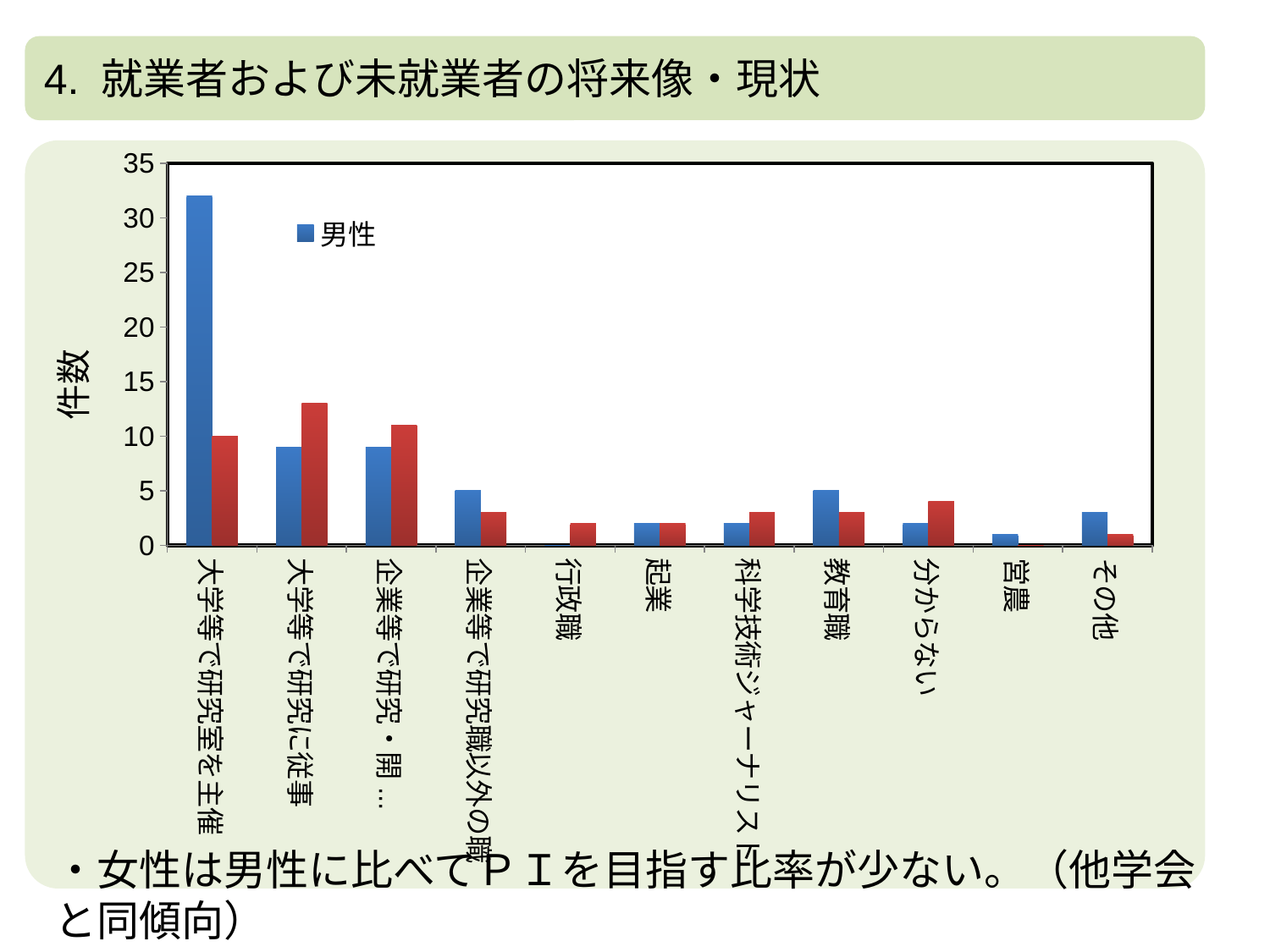

4. 就業者および未就業者の将来像・現状

### Chart

| Category | 男性 | 女性 |
|---|---|---|
| 大学等で研究室を主催 | 32.0 | 10.0 |
| 大学等で研究に従事 | 9.0 | 13.0 |
| 企業等で研究・開発に従事 | 9.0 | 11.0 |
| 企業等で研究職以外の職 | 5.0 | 3.0 |
| 行政職 | 0.0 | 2.0 |
| 起業 | 2.0 | 2.0 |
| 科学技術ジャーナリスト | 2.0 | 3.0 |
| 教育職 | 5.0 | 3.0 |
| 分からない | 2.0 | 4.0 |
| 営農 | 1.0 | 0.0 |
| その他 | 3.0 | 1.0 |
件数
・女性は男性に比べてＰＩを目指す比率が少ない。（他学会と同傾向）